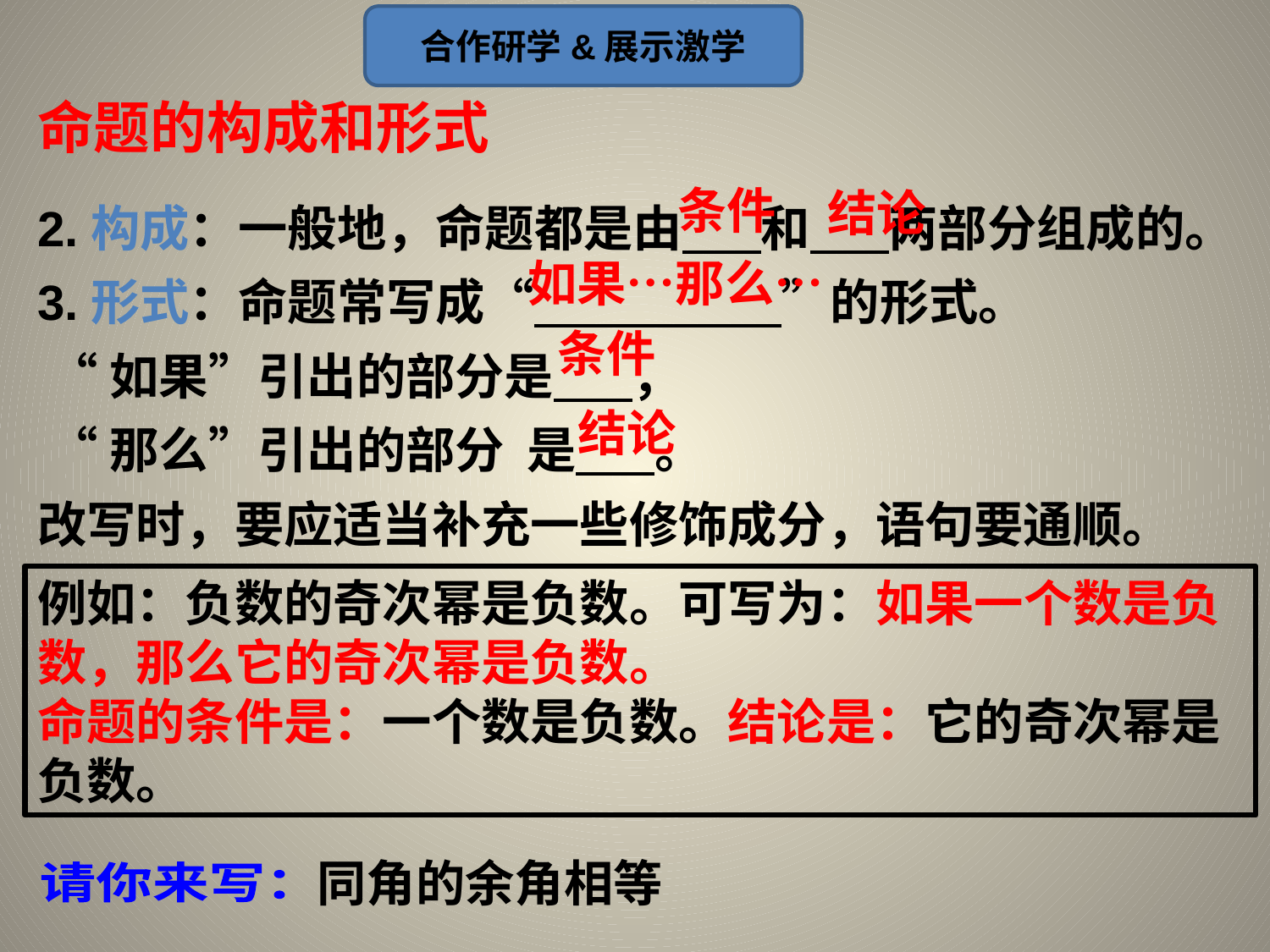

合作研学&展示激学
命题的构成和形式
条件
2.构成：一般地，命题都是由       和       两部分组成的。
3.形式：命题常写成“                      ”的形式。
 “如果”引出的部分是       ，
 “那么”引出的部分  是       。
改写时，要应适当补充一些修饰成分，语句要通顺。

结论
如果…那么…
条件
结论
例如：负数的奇次幂是负数。可写为：如果一个数是负数，那么它的奇次幂是负数。
命题的条件是：一个数是负数。结论是：它的奇次幂是负数。
同角的余角相等
请你来写：